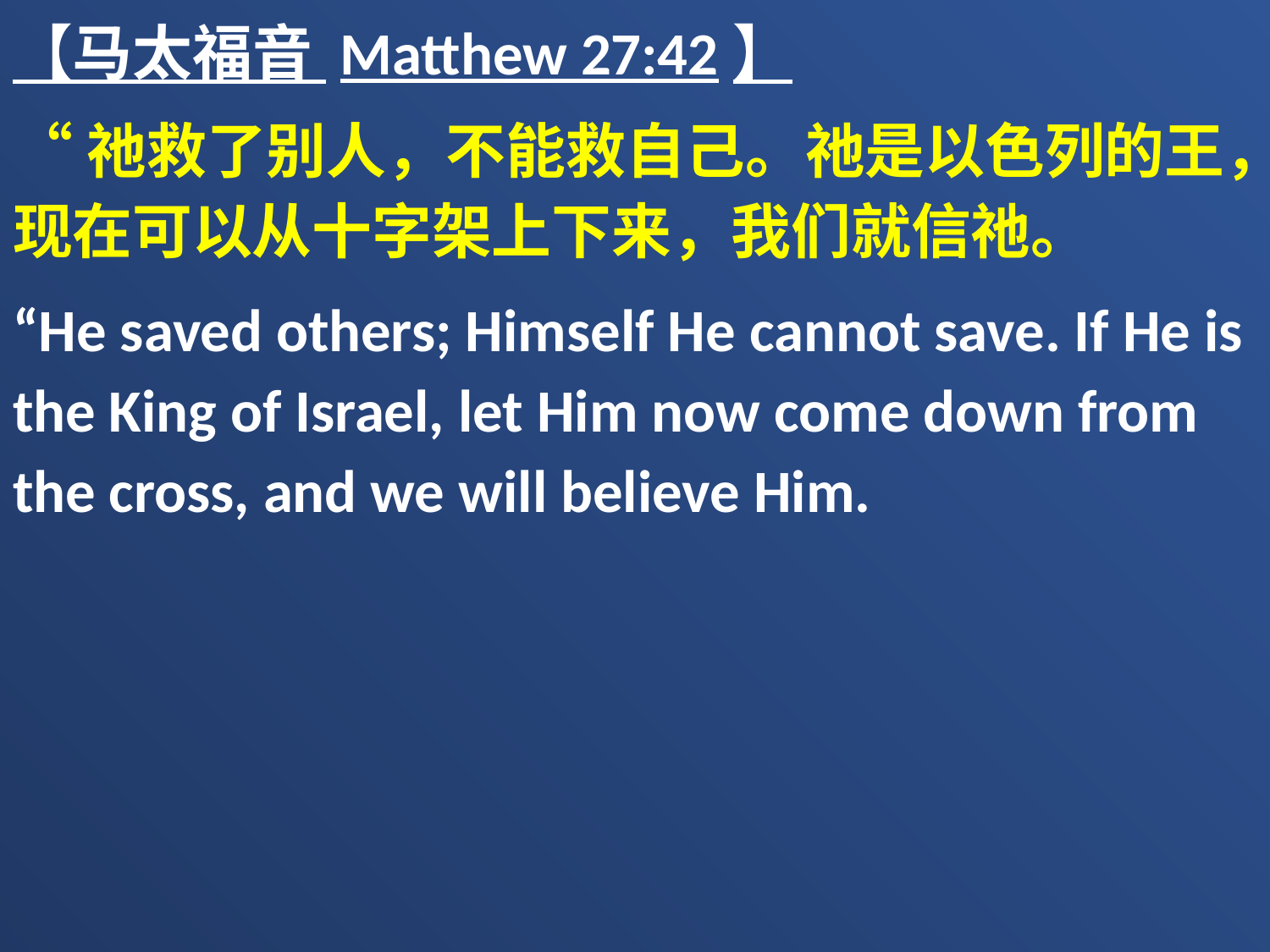

【马太福音 Matthew 27:42】
“祂救了别人，不能救自己。祂是以色列的王，现在可以从十字架上下来，我们就信祂。
“He saved others; Himself He cannot save. If He is the King of Israel, let Him now come down from the cross, and we will believe Him.